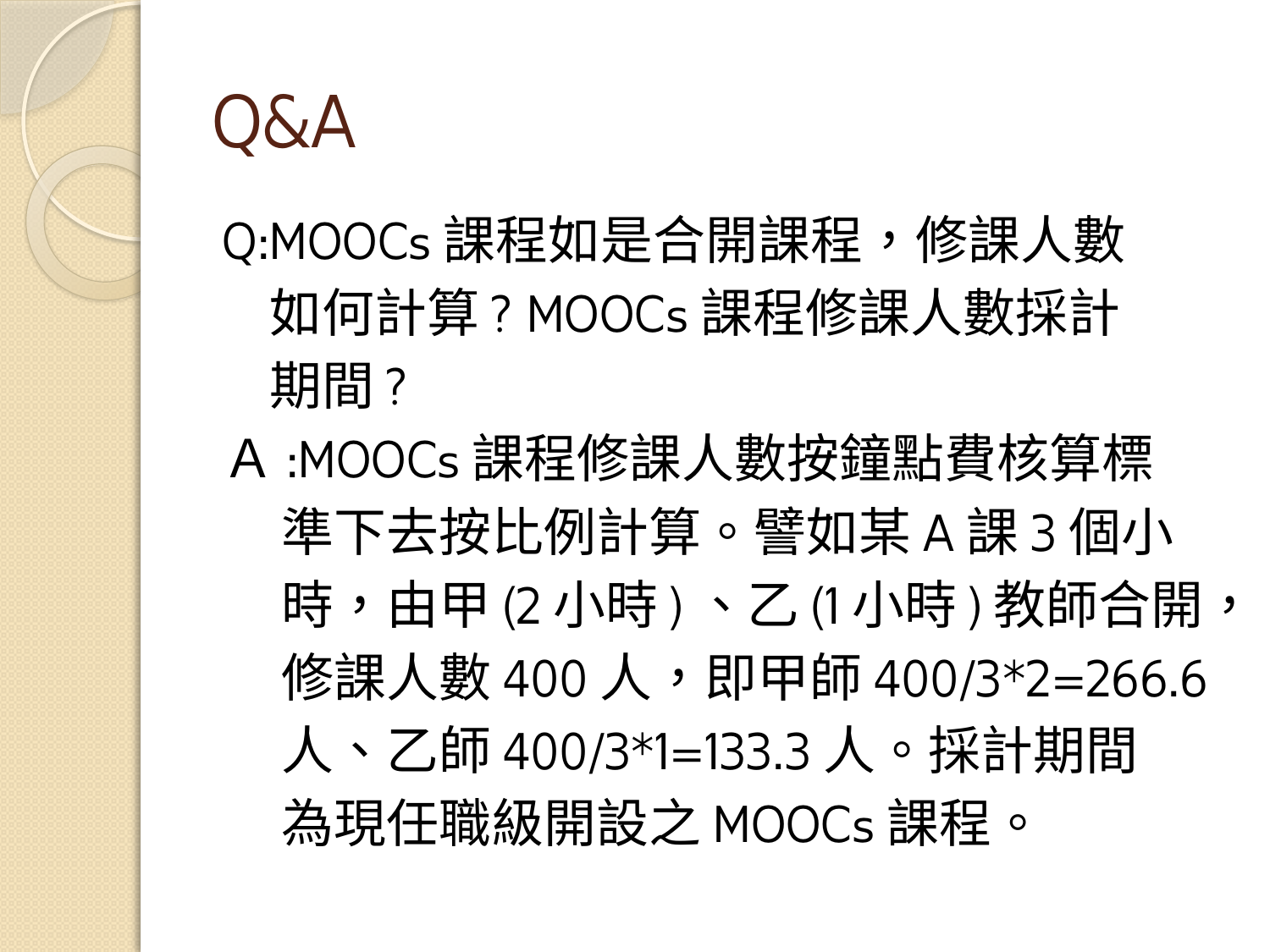

# Q&A
Q:MOOCs課程如是合開課程，修課人數
   如何計算? MOOCs課程修課人數採計
   期間?
Ａ:MOOCs課程修課人數按鐘點費核算標
    準下去按比例計算。譬如某A課3個小
    時，由甲(2小時)、乙(1小時)教師合開，
    修課人數400人，即甲師400/3*2=266.6
    人、乙師400/3*1=133.3人。採計期間
    為現任職級開設之MOOCs課程。